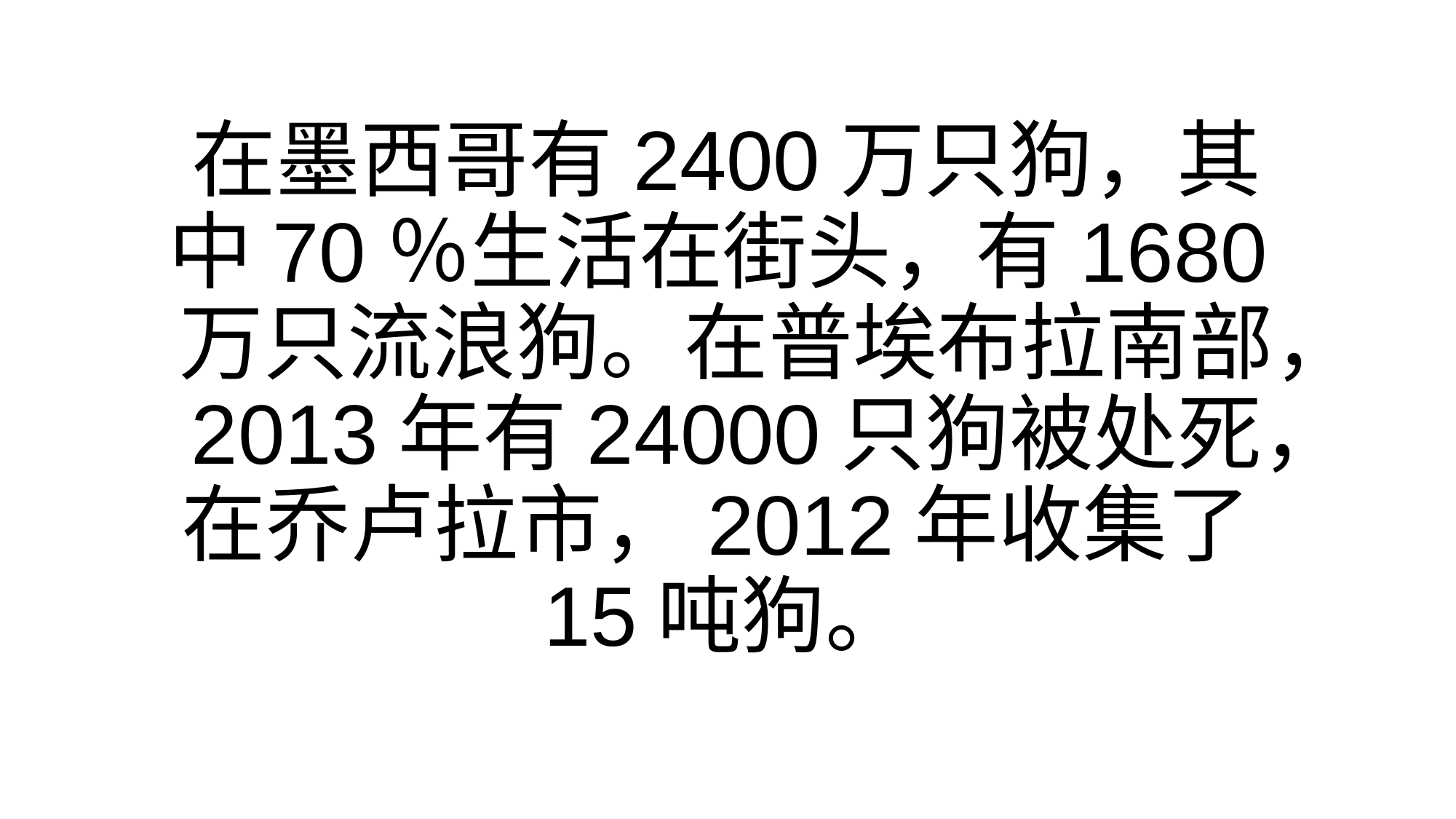

# 在墨西哥有2400万只狗，其中70％生活在街头，有1680万只流浪狗。在普埃布拉南部，2013年有24000只狗被处死，在乔卢拉市，2012年收集了15吨狗。